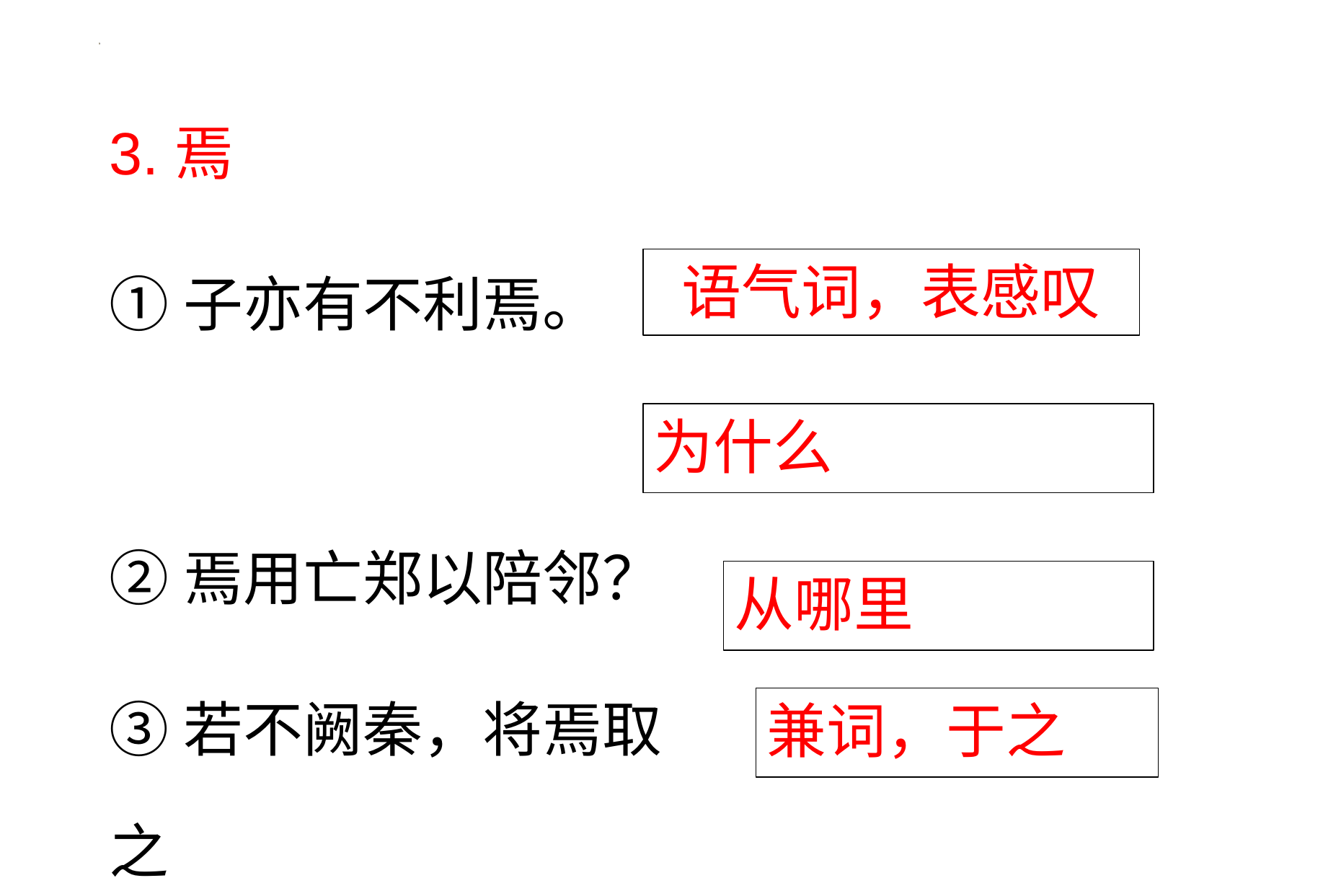

3.焉
①子亦有不利焉。
②焉用亡郑以陪邻？
③若不阙秦，将焉取之
④朝济而夕设版焉
 语气词，表感叹
为什么
从哪里
兼词，于之